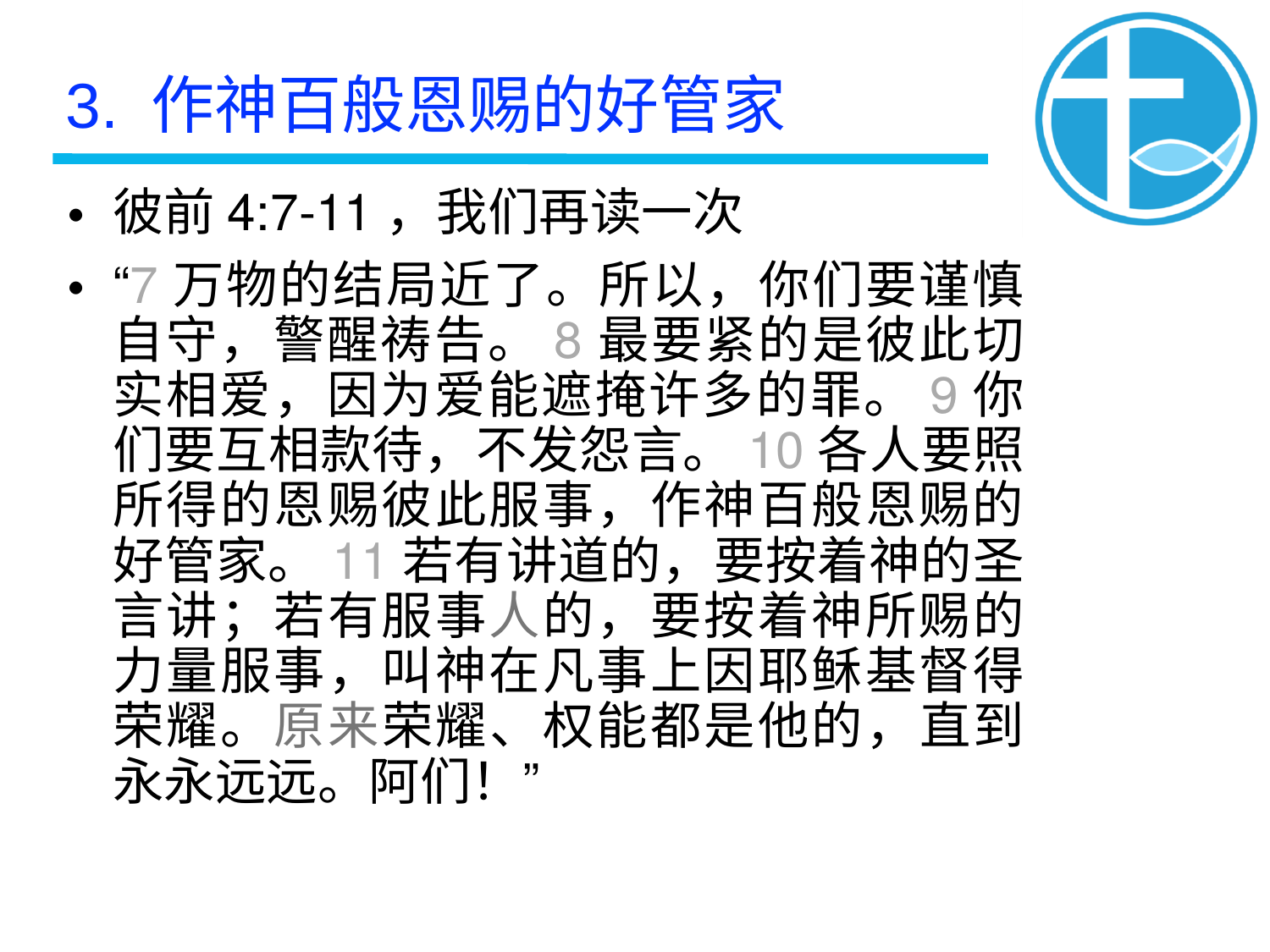

3. 作神百般恩赐的好管家
彼前4:7-11，我们再读一次
“7万物的结局近了。所以，你们要谨慎自守，警醒祷告。8最要紧的是彼此切实相爱，因为爱能遮掩许多的罪。9你们要互相款待，不发怨言。10各人要照所得的恩赐彼此服事，作神百般恩赐的好管家。11若有讲道的，要按着神的圣言讲；若有服事人的，要按着神所赐的力量服事，叫神在凡事上因耶稣基督得荣耀。原来荣耀、权能都是他的，直到永永远远。阿们！”